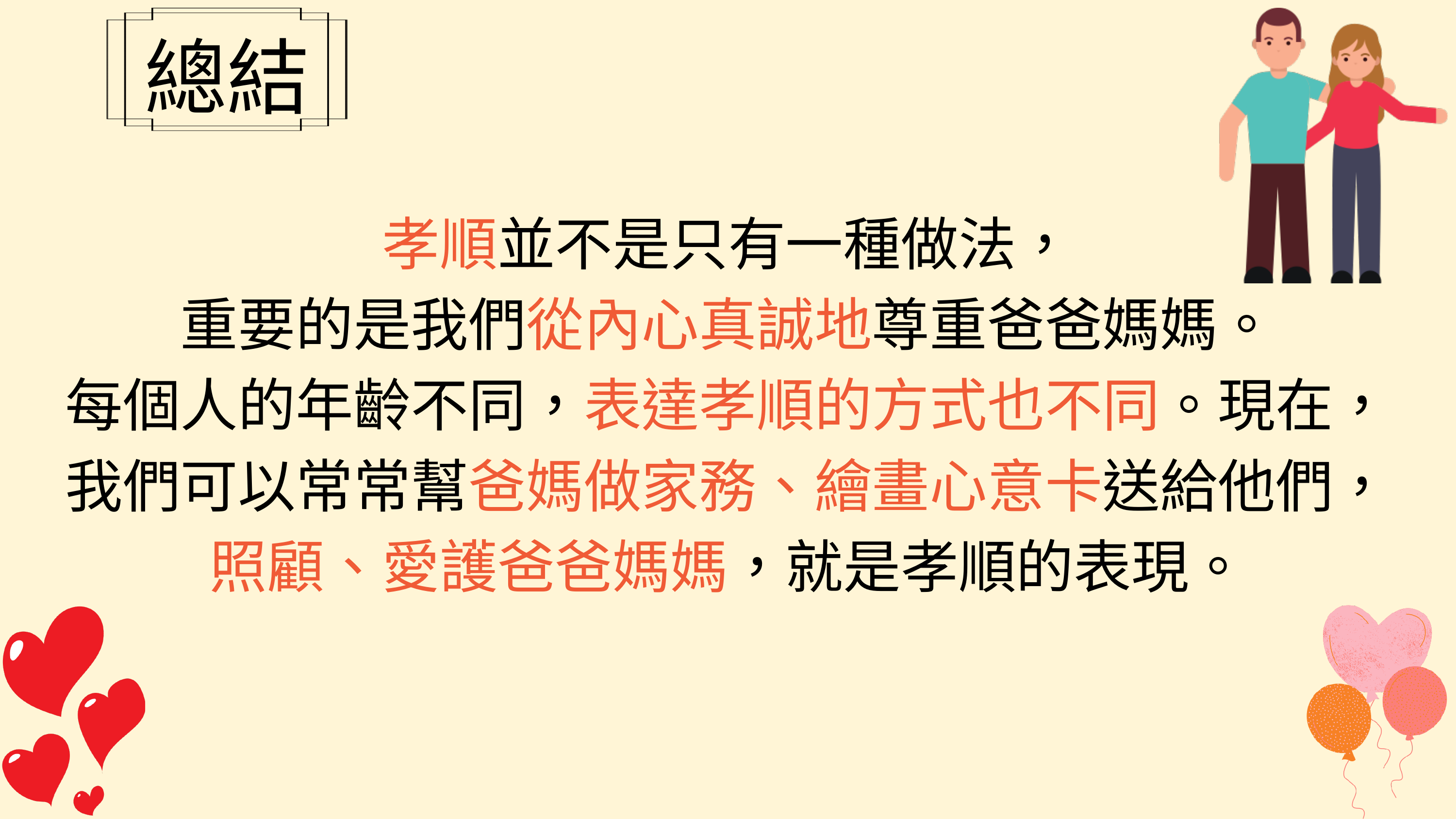

總結
孝順並不是只有一種做法，
重要的是我們從內心真誠地尊重爸爸媽媽。
每個人的年齡不同，表達孝順的方式也不同。現在，我們可以常常幫爸媽做家務、繪畫心意卡送給他們，照顧、愛護爸爸媽媽，就是孝順的表現。